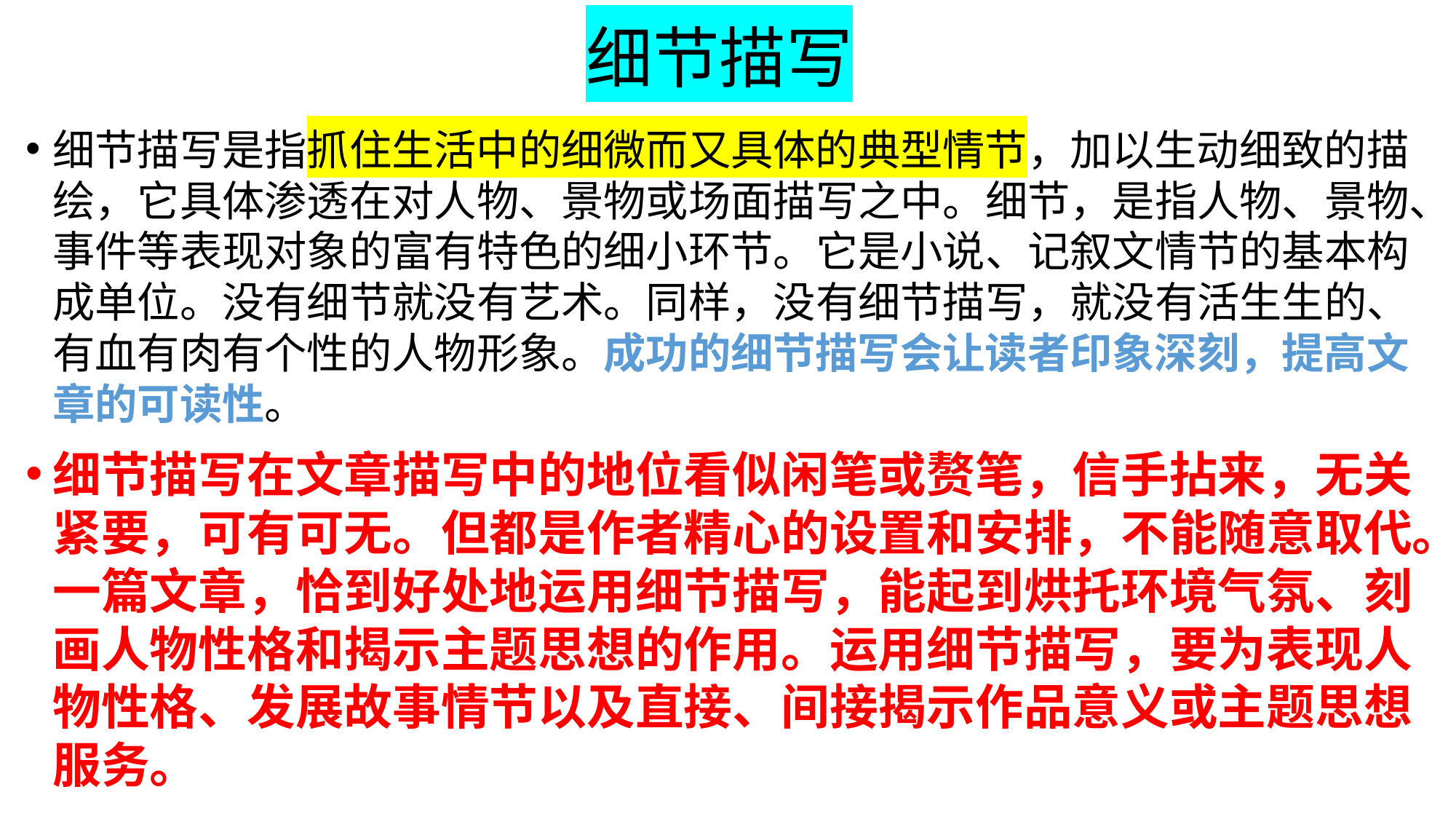

# 细节描写
细节描写是指抓住生活中的细微而又具体的典型情节，加以生动细致的描绘，它具体渗透在对人物、景物或场面描写之中。细节，是指人物、景物、事件等表现对象的富有特色的细小环节。它是小说、记叙文情节的基本构成单位。没有细节就没有艺术。同样，没有细节描写，就没有活生生的、有血有肉有个性的人物形象。成功的细节描写会让读者印象深刻，提高文章的可读性。
细节描写在文章描写中的地位看似闲笔或赘笔，信手拈来，无关紧要，可有可无。但都是作者精心的设置和安排，不能随意取代。一篇文章，恰到好处地运用细节描写，能起到烘托环境气氛、刻画人物性格和揭示主题思想的作用。运用细节描写，要为表现人物性格、发展故事情节以及直接、间接揭示作品意义或主题思想服务。